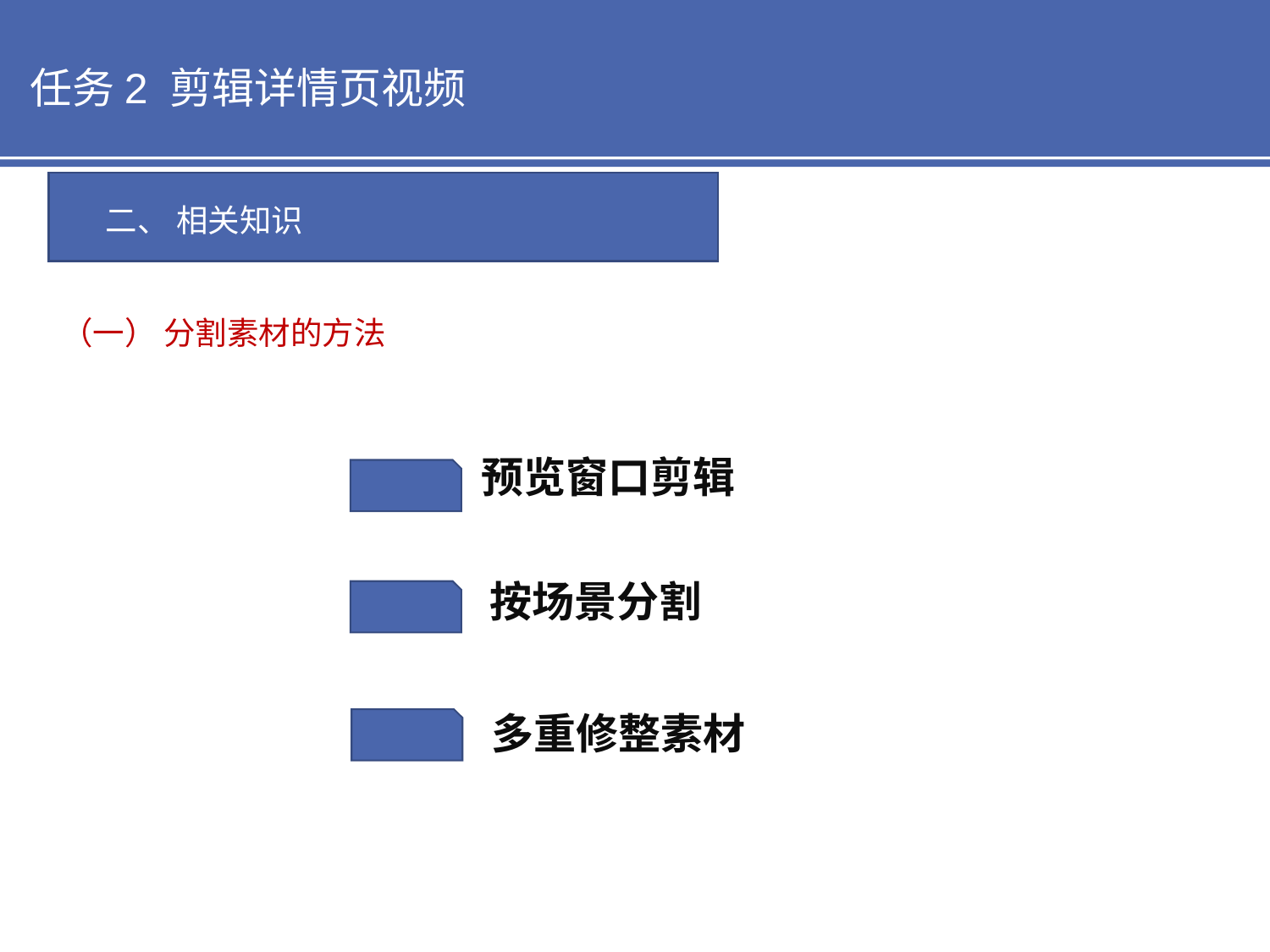

任务2 剪辑详情页视频

二、 相关知识

（一） 分割素材的方法
预览窗口剪辑

按场景分割

多重修整素材